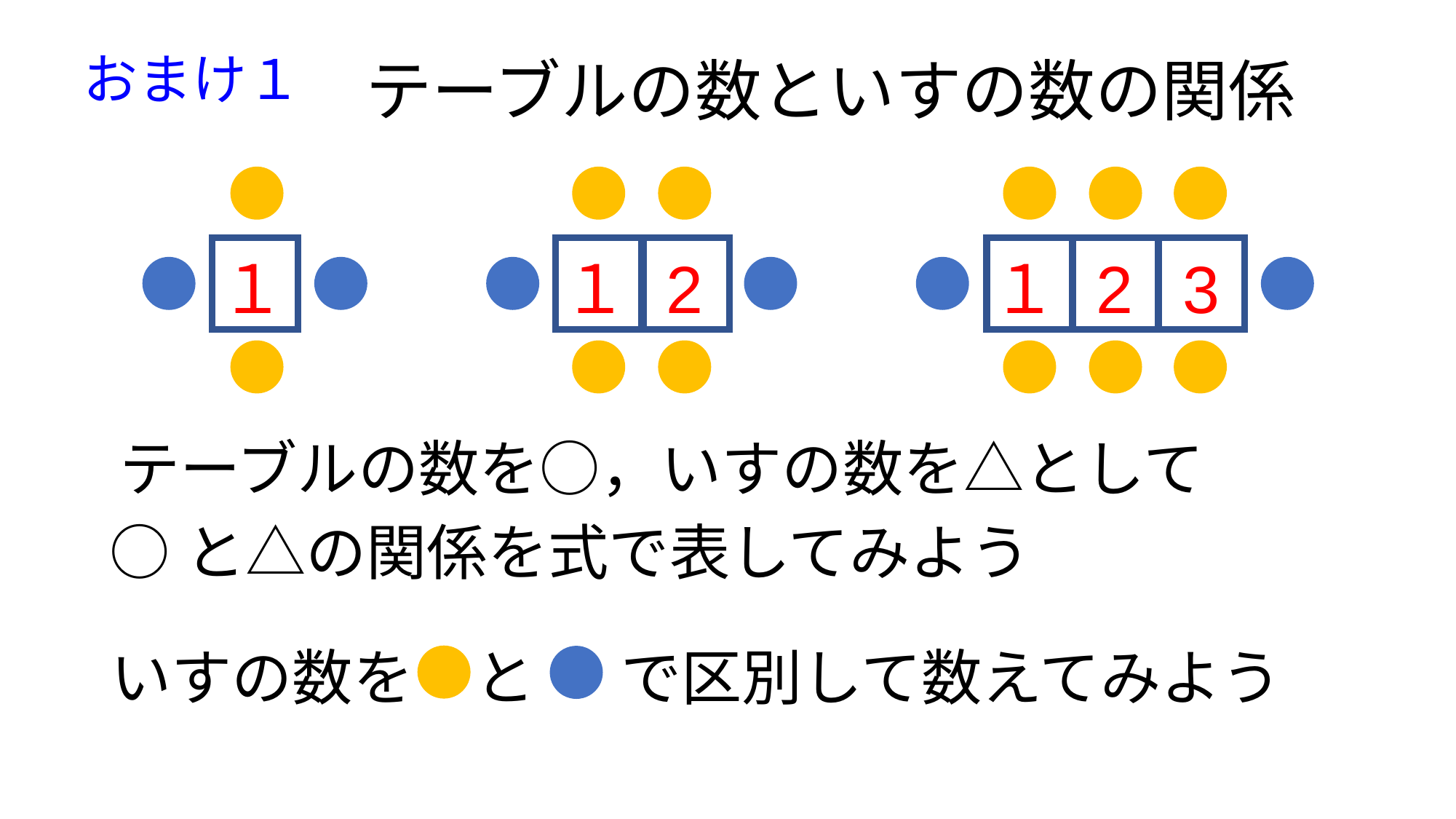

おまけ１
テーブルの数といすの数の関係

１
１
2
１
2
3

テーブルの数を○，いすの数を△として
○と△の関係を式で表してみよう
いすの数を　と
で区別して数えてみよう

関係を表す式は　○×２　＋　２　＝△
関係を表す式は　○×２　＋　２　＝△